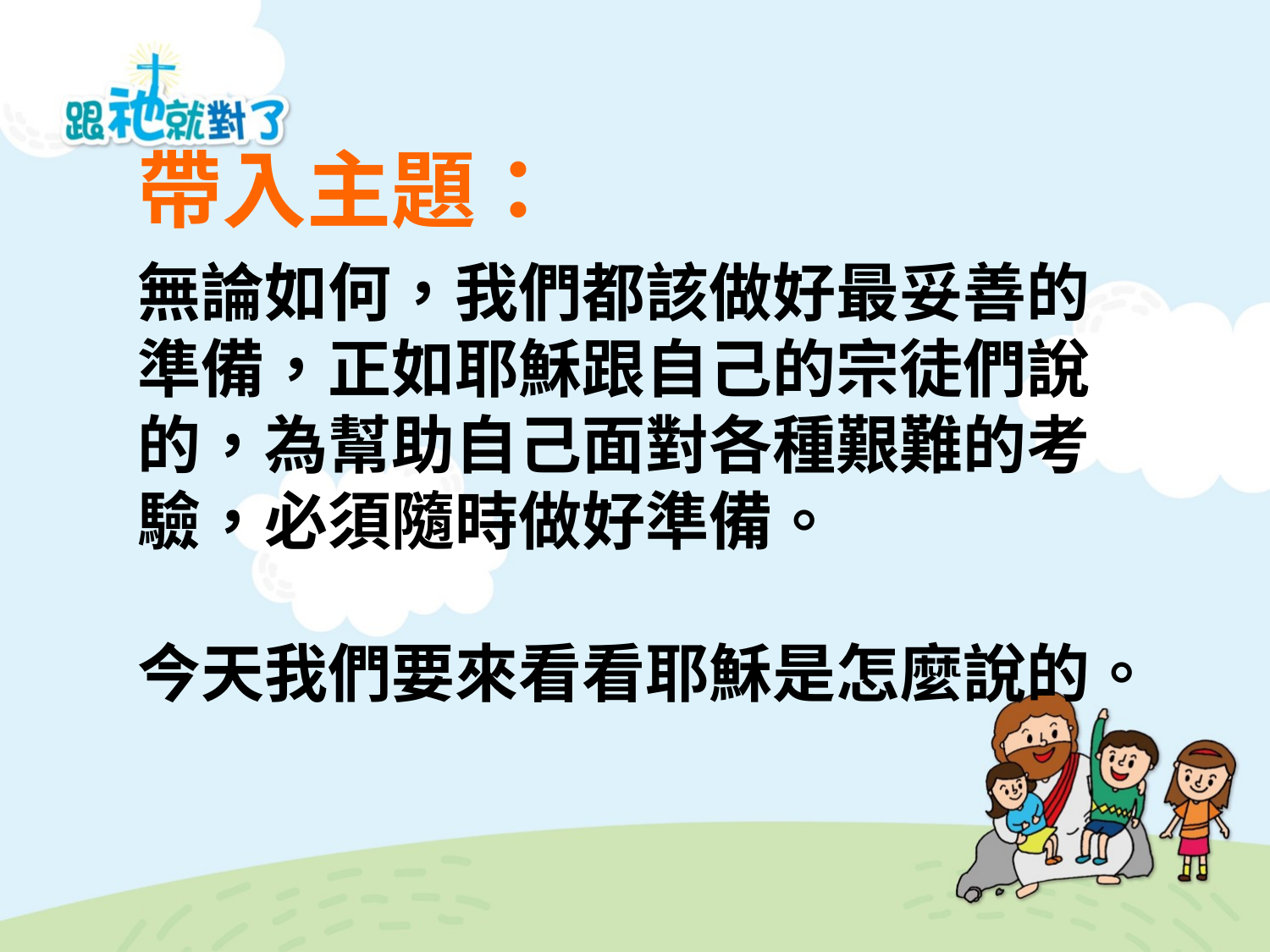

帶入主題：
無論如何，我們都該做好最妥善的準備，正如耶穌跟自己的宗徒們說的，為幫助自己面對各種艱難的考驗，必須隨時做好準備。

今天我們要來看看耶穌是怎麼說的。